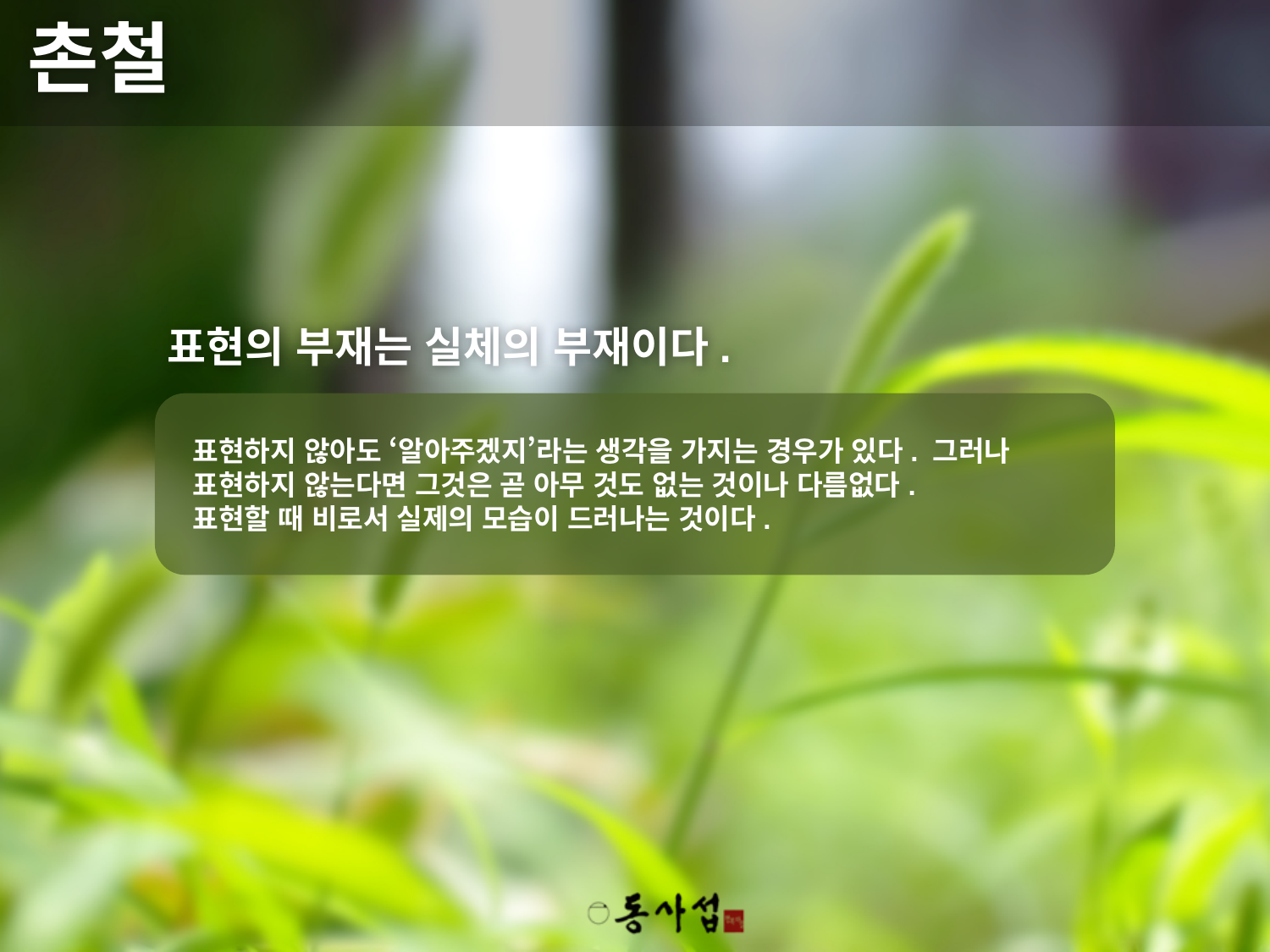

촌철
표현의 부재는 실체의 부재이다.
표현하지 않아도 ‘알아주겠지’라는 생각을 가지는 경우가 있다. 그러나 표현하지 않는다면 그것은 곧 아무 것도 없는 것이나 다름없다.
표현할 때 비로서 실제의 모습이 드러나는 것이다.